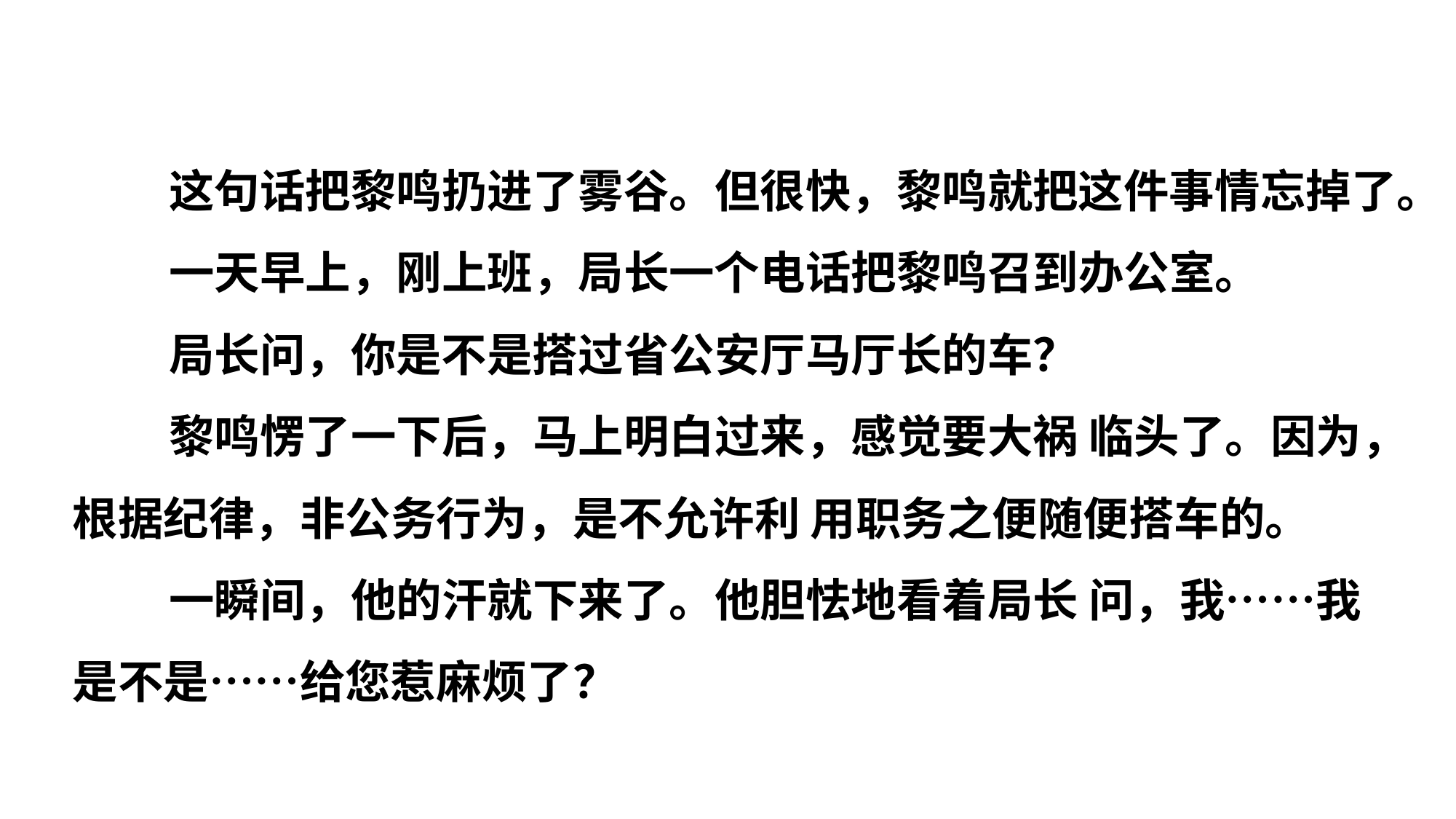

这句话把黎鸣扔进了雾谷。但很快，黎鸣就把这件事情忘掉了。
一天早上，刚上班，局长一个电话把黎鸣召到办公室。
局长问，你是不是搭过省公安厅马厅长的车？
黎鸣愣了一下后，马上明白过来，感觉要大祸 临头了。因为，根据纪律，非公务行为，是不允许利 用职务之便随便搭车的。
一瞬间，他的汗就下来了。他胆怯地看着局长 问，我……我是不是……给您惹麻烦了？